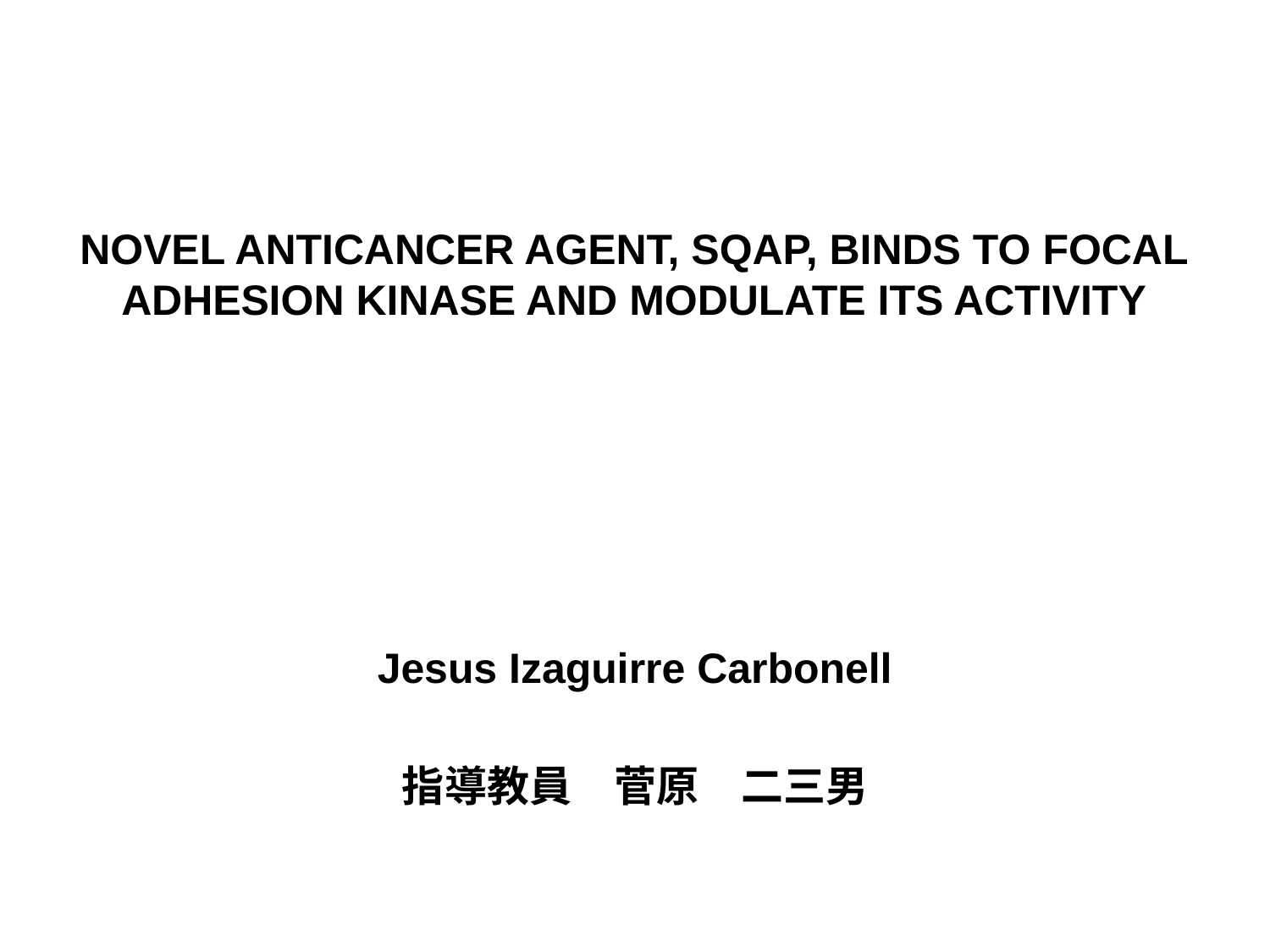

# NOVEL ANTICANCER AGENT, SQAP, BINDS TO FOCAL ADHESION KINASE AND MODULATE ITS ACTIVITY
Jesus Izaguirre Carbonell

指導教員　菅原　二三男